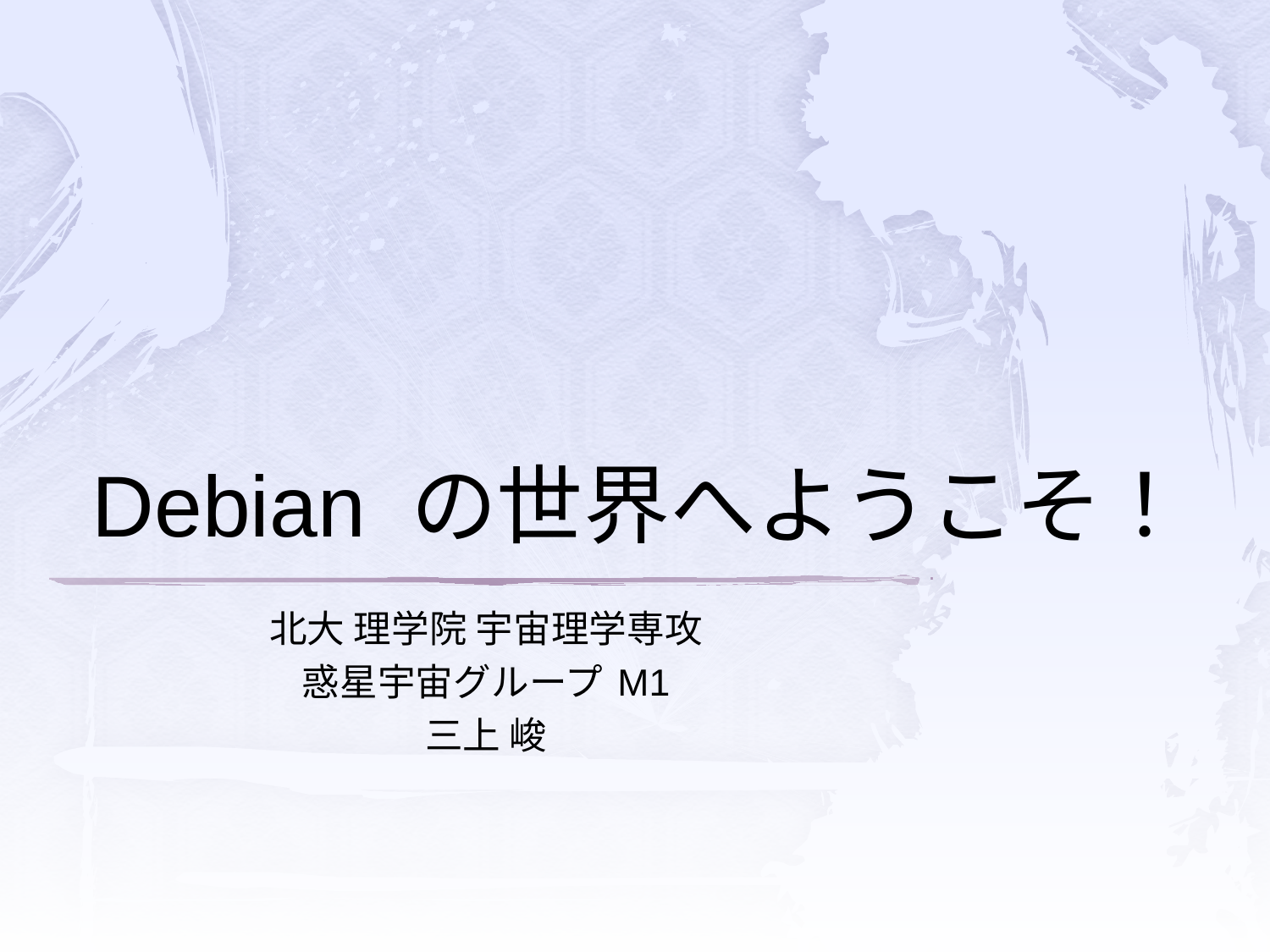

# Debian の世界へようこそ！
北大 理学院 宇宙理学専攻
惑星宇宙グループ M1
三上 峻